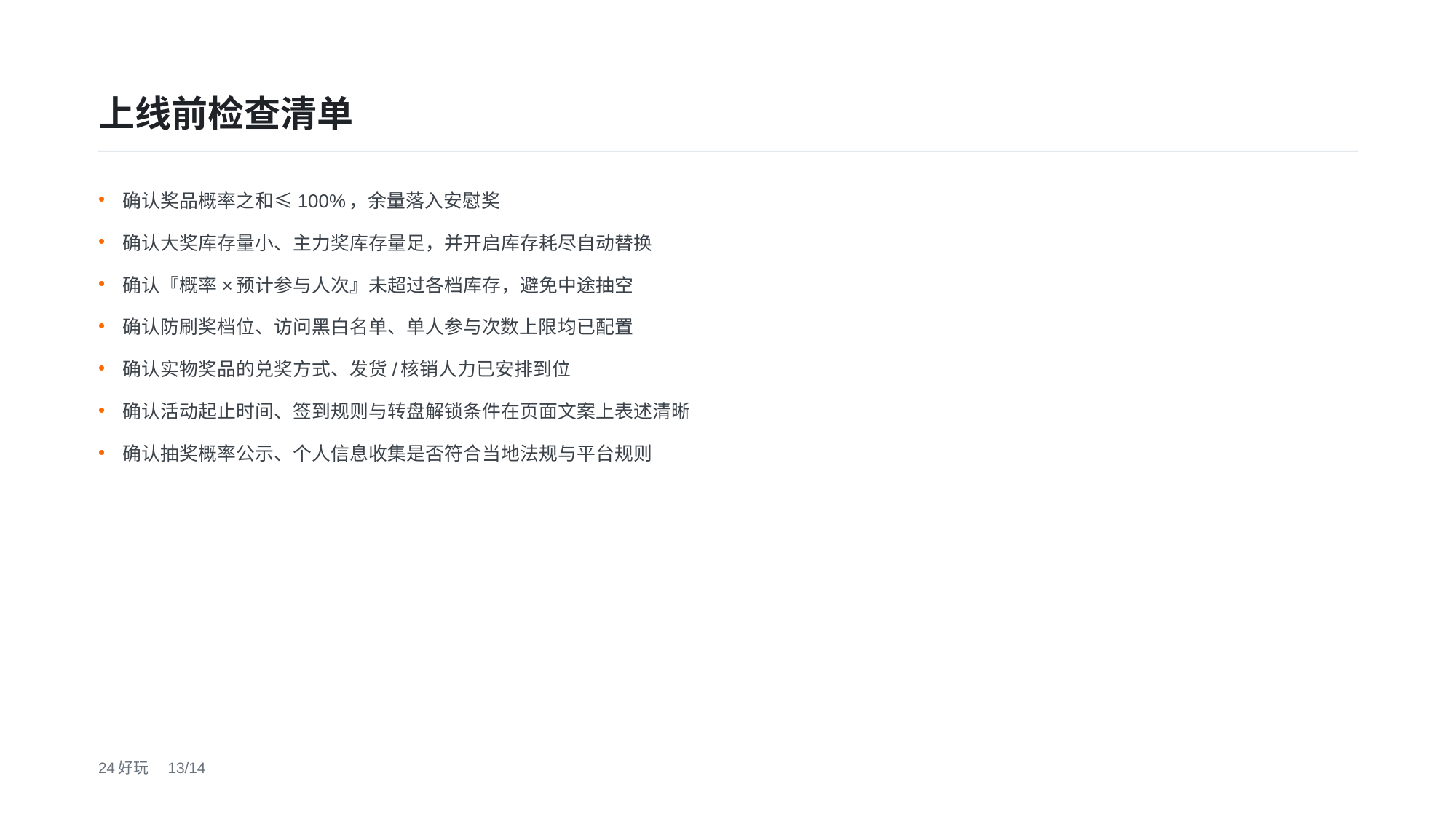

上线前检查清单

确认奖品概率之和≤100%，余量落入安慰奖
确认大奖库存量小、主力奖库存量足，并开启库存耗尽自动替换
确认『概率×预计参与人次』未超过各档库存，避免中途抽空
确认防刷奖档位、访问黑白名单、单人参与次数上限均已配置
确认实物奖品的兑奖方式、发货/核销人力已安排到位
确认活动起止时间、签到规则与转盘解锁条件在页面文案上表述清晰
确认抽奖概率公示、个人信息收集是否符合当地法规与平台规则
24好玩　13/14